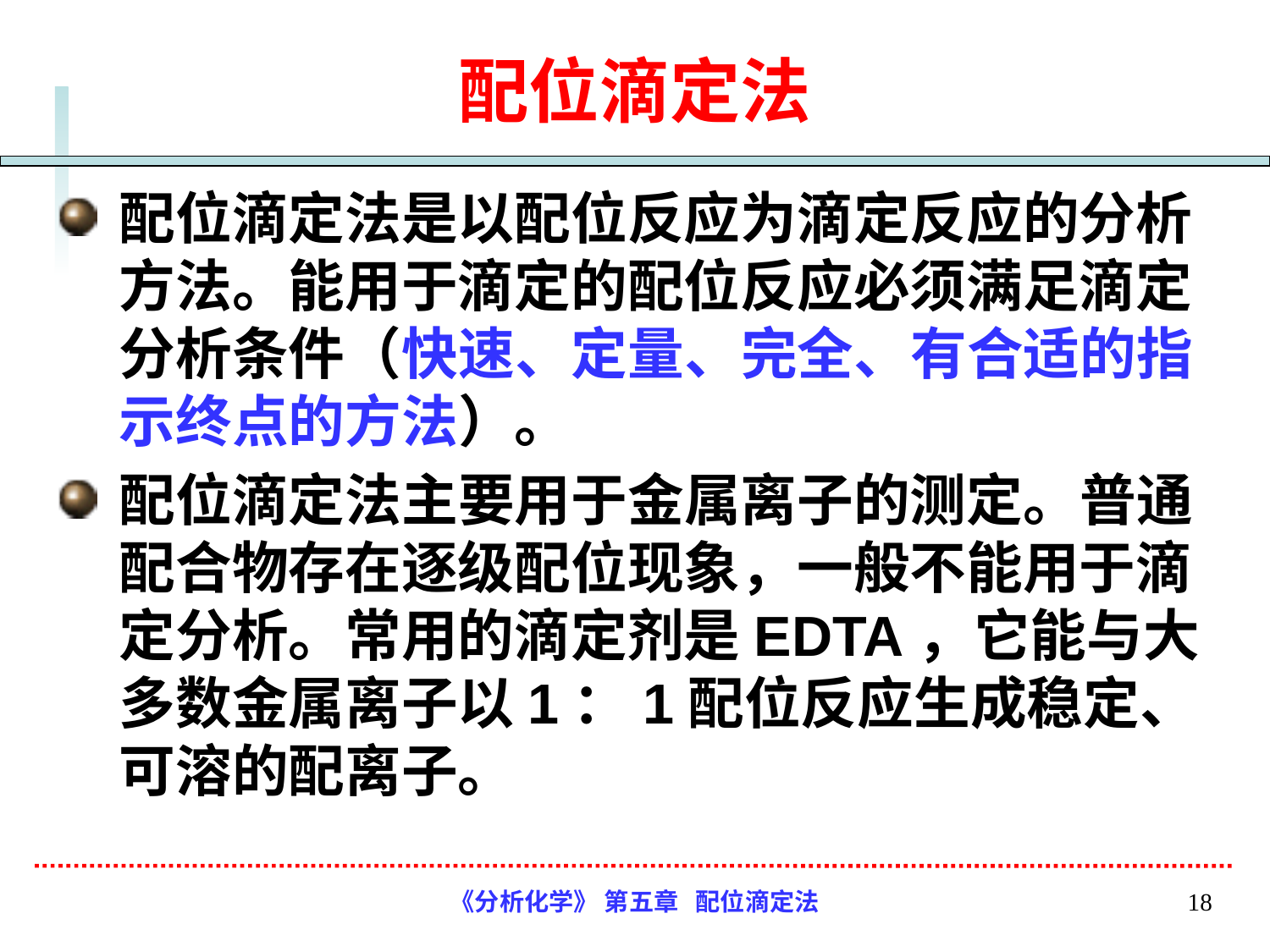

# 配位滴定法
配位滴定法是以配位反应为滴定反应的分析方法。能用于滴定的配位反应必须满足滴定分析条件（快速、定量、完全、有合适的指示终点的方法）。
配位滴定法主要用于金属离子的测定。普通配合物存在逐级配位现象，一般不能用于滴定分析。常用的滴定剂是EDTA，它能与大多数金属离子以1：1配位反应生成稳定、可溶的配离子。
《分析化学》 第五章   配位滴定法
18